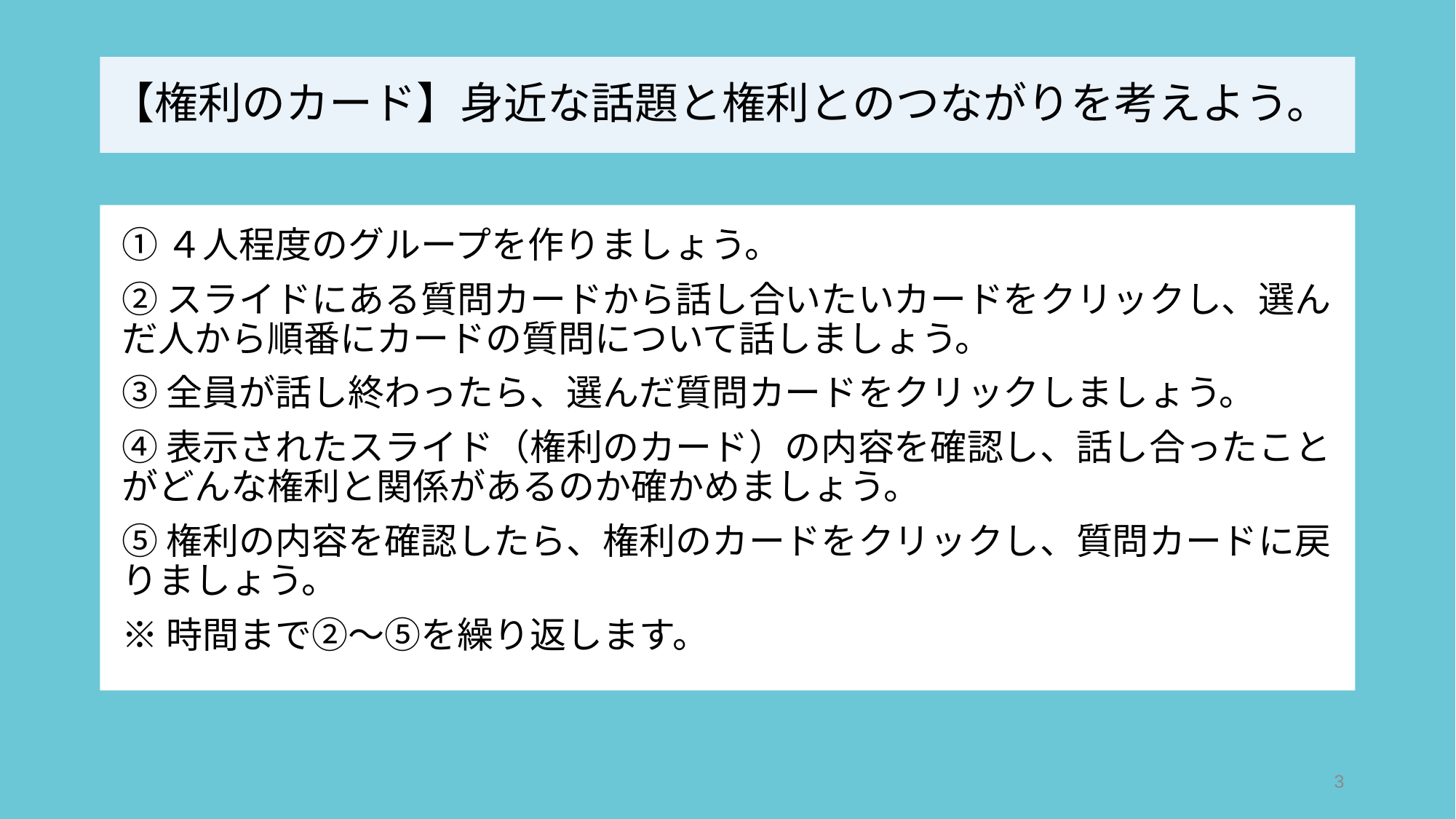

# 【権利のカード】身近な話題と権利とのつながりを考えよう。
①４人程度のグループを作りましょう。
②スライドにある質問カードから話し合いたいカードをクリックし、選んだ人から順番にカードの質問について話しましょう。
③全員が話し終わったら、選んだ質問カードをクリックしましょう。
④表示されたスライド（権利のカード）の内容を確認し、話し合ったことがどんな権利と関係があるのか確かめましょう。
⑤権利の内容を確認したら、権利のカードをクリックし、質問カードに戻りましょう。
※時間まで②～⑤を繰り返します。

3